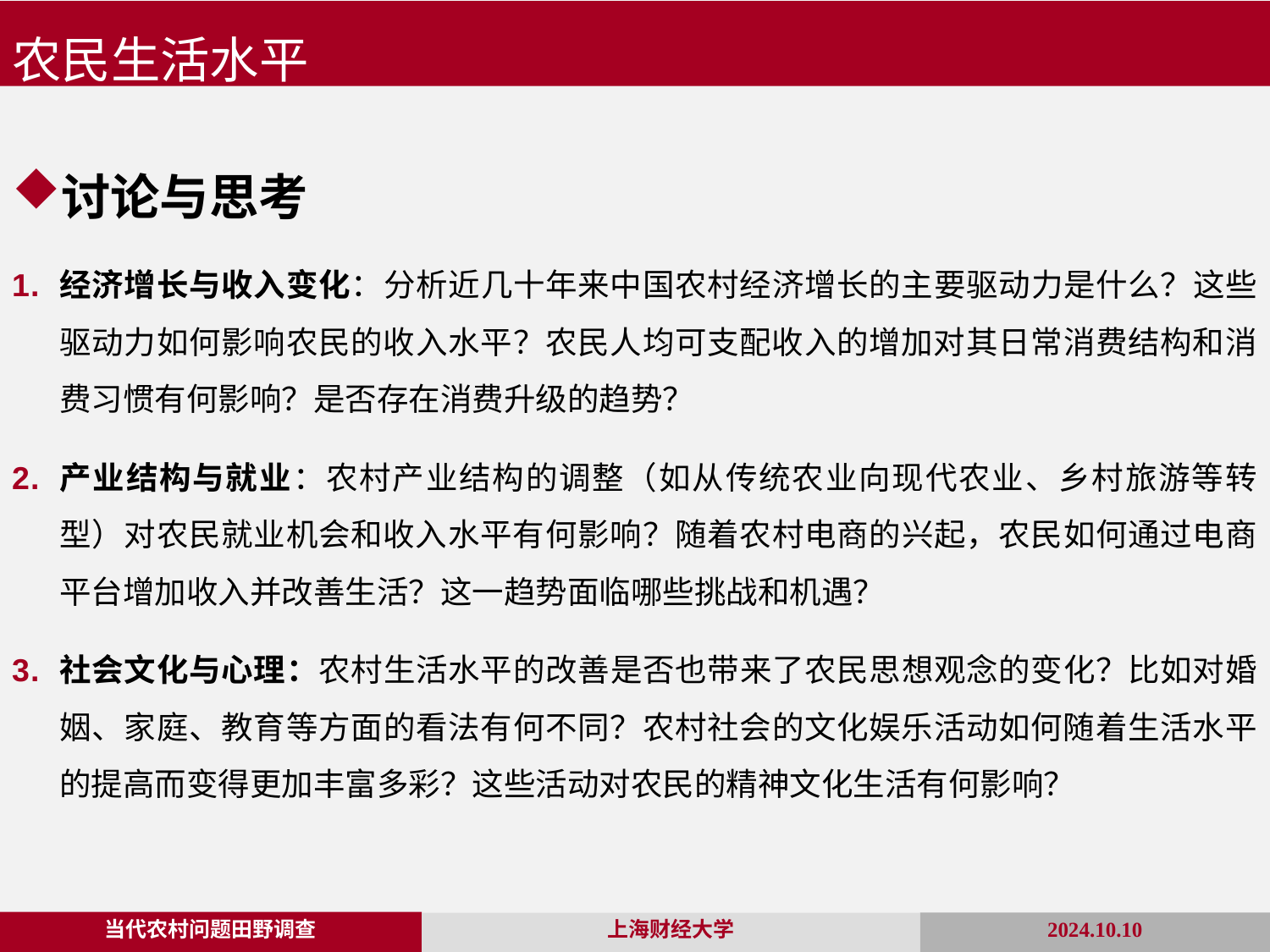

农民生活水平
讨论与思考
经济增长与收入变化：分析近几十年来中国农村经济增长的主要驱动力是什么？这些驱动力如何影响农民的收入水平？农民人均可支配收入的增加对其日常消费结构和消费习惯有何影响？是否存在消费升级的趋势？
产业结构与就业：农村产业结构的调整（如从传统农业向现代农业、乡村旅游等转型）对农民就业机会和收入水平有何影响？随着农村电商的兴起，农民如何通过电商平台增加收入并改善生活？这一趋势面临哪些挑战和机遇？
社会文化与心理：农村生活水平的改善是否也带来了农民思想观念的变化？比如对婚姻、家庭、教育等方面的看法有何不同？农村社会的文化娱乐活动如何随着生活水平的提高而变得更加丰富多彩？这些活动对农民的精神文化生活有何影响？
当代农村问题田野调查
2024.10.10
上海财经大学